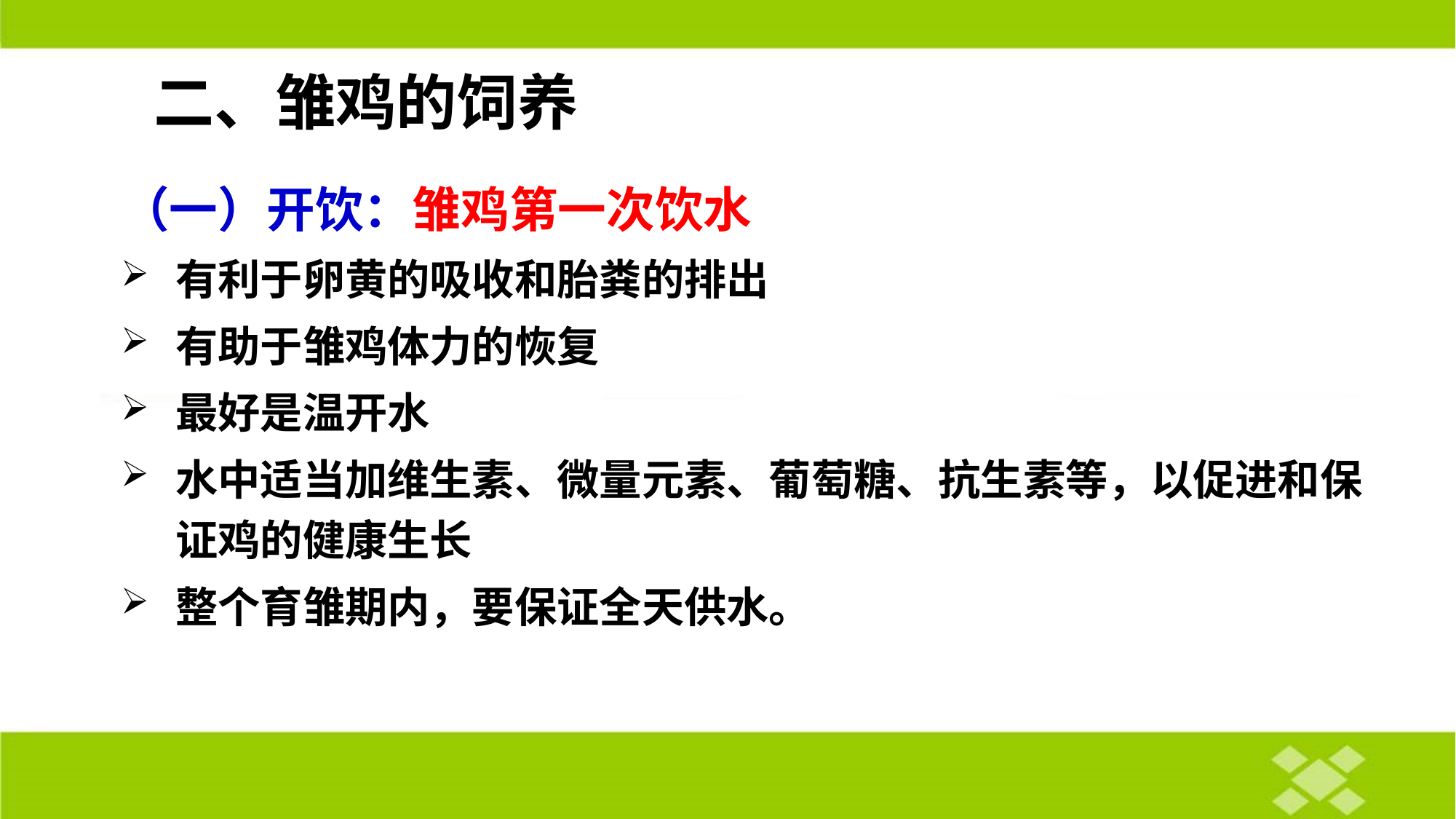

二、雏鸡的饲养
（一）开饮：雏鸡第一次饮水
有利于卵黄的吸收和胎粪的排出
有助于雏鸡体力的恢复
最好是温开水
水中适当加维生素、微量元素、葡萄糖、抗生素等，以促进和保证鸡的健康生长
整个育雏期内，要保证全天供水。